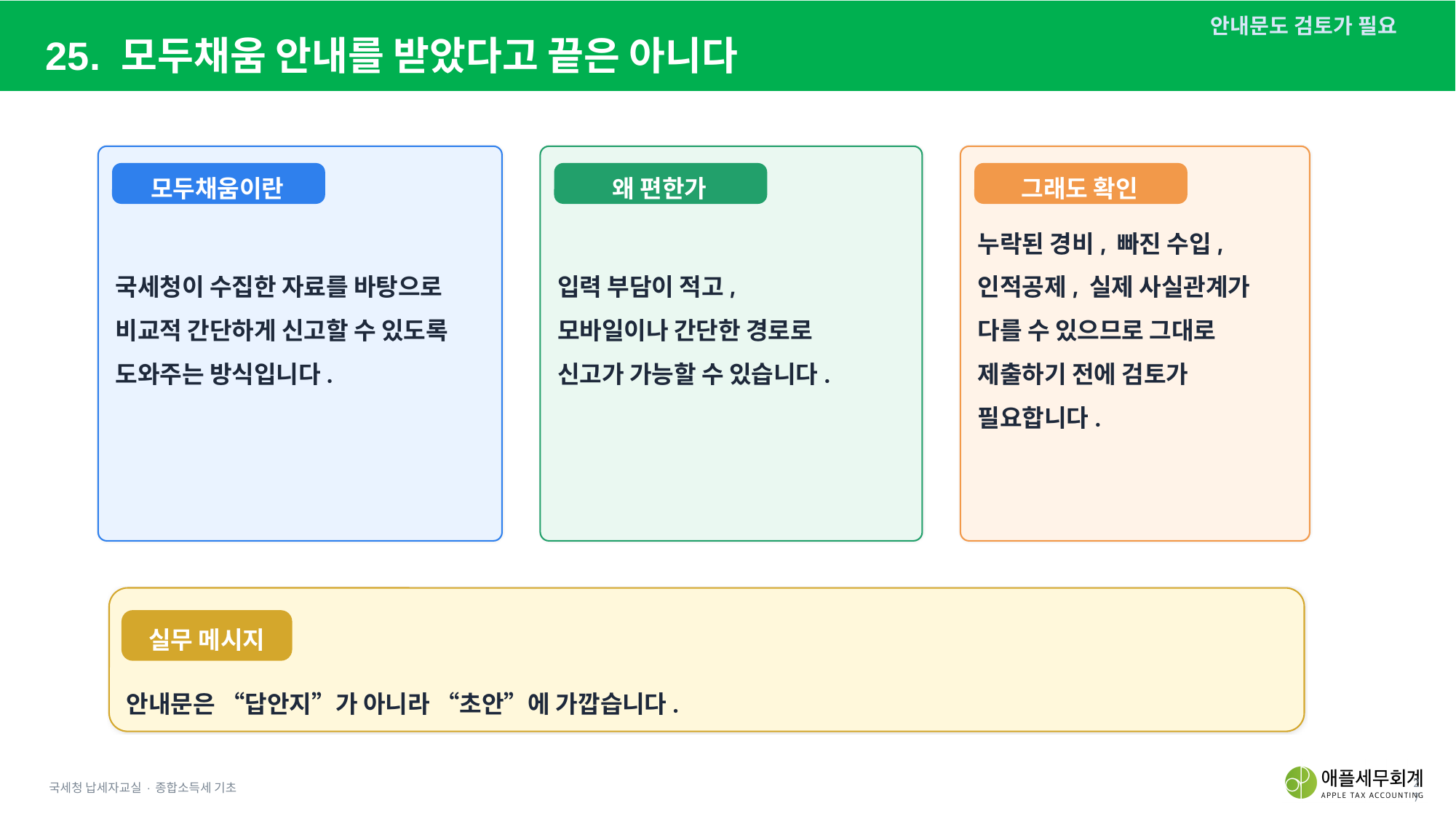

안내문도 검토가 필요
25. 모두채움 안내를 받았다고 끝은 아니다

모두채움이란
왜 편한가
그래도 확인
국세청이 수집한 자료를 바탕으로
비교적 간단하게 신고할 수 있도록
도와주는 방식입니다.
입력 부담이 적고,
모바일이나 간단한 경로로
신고가 가능할 수 있습니다.
누락된 경비, 빠진 수입, 인적공제, 실제 사실관계가 다를 수 있으므로 그대로 제출하기 전에 검토가 필요합니다.

실무 메시지
안내문은 “답안지”가 아니라 “초안”에 가깝습니다.
국세청 납세자교실 · 종합소득세 기초
27